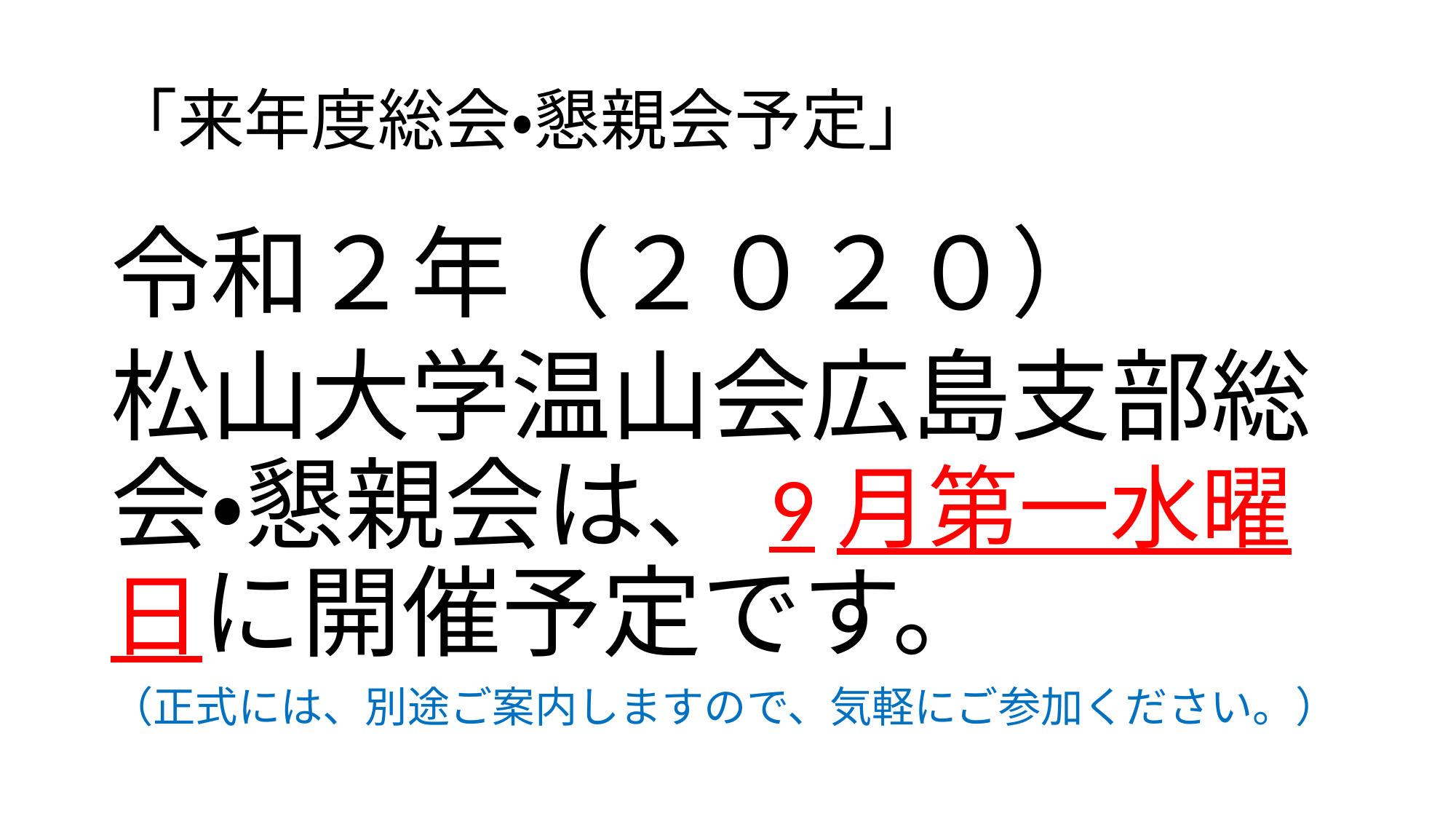

# 「来年度総会・懇親会予定」
令和２年（２０２０）
松山大学温山会広島支部総会・懇親会は、9月第一水曜日に開催予定です。
（正式には、別途ご案内しますので、気軽にご参加ください。）